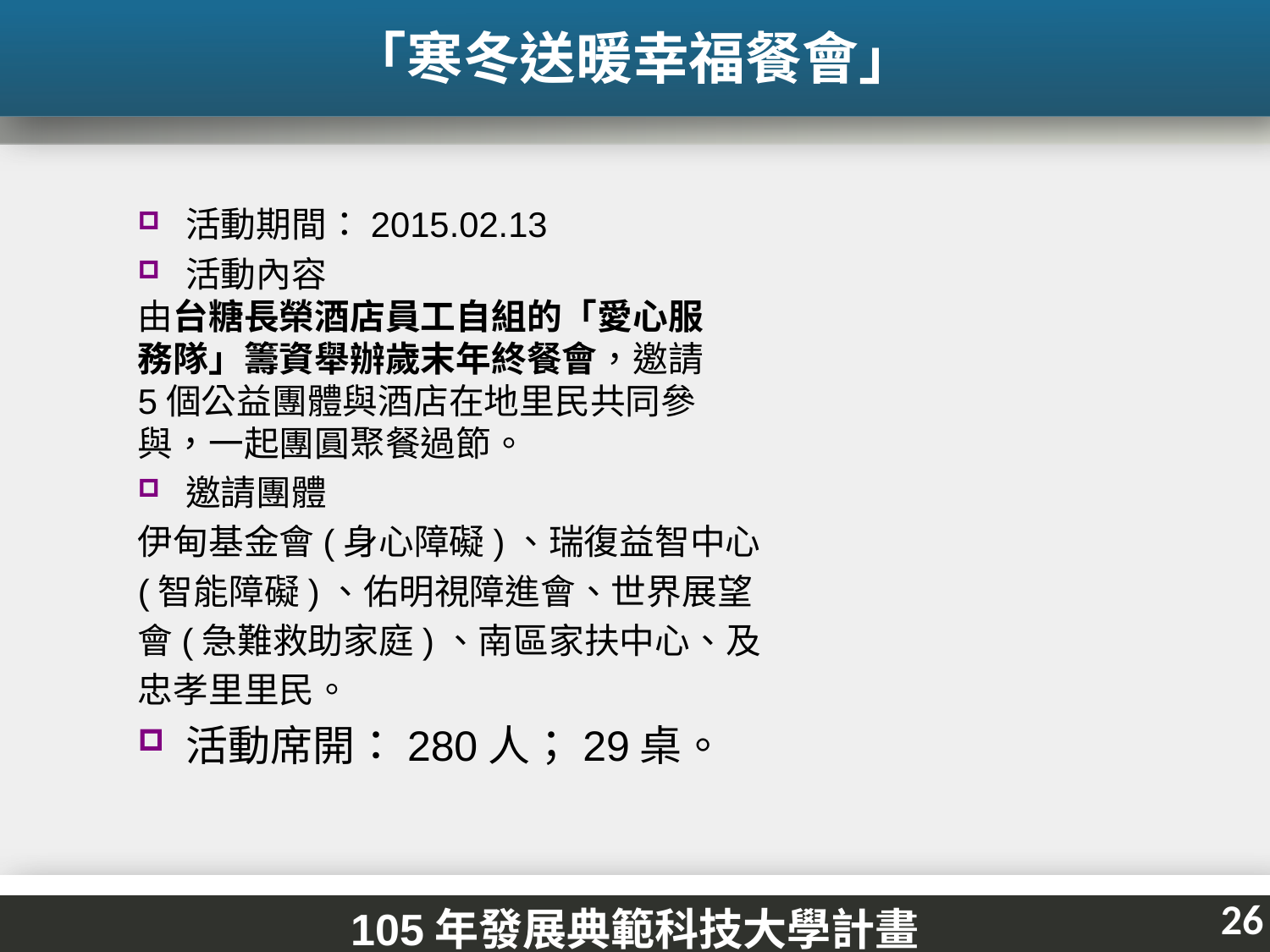

「寒冬送暖幸福餐會」
活動期間：2015.02.13
活動內容
由台糖長榮酒店員工自組的「愛心服
務隊」籌資舉辦歲末年終餐會，邀請
5個公益團體與酒店在地里民共同參
與，一起團圓聚餐過節。
邀請團體
伊甸基金會(身心障礙)、瑞復益智中心
(智能障礙)、佑明視障進會、世界展望
會(急難救助家庭)、南區家扶中心、及
忠孝里里民。
活動席開：280人；29桌。